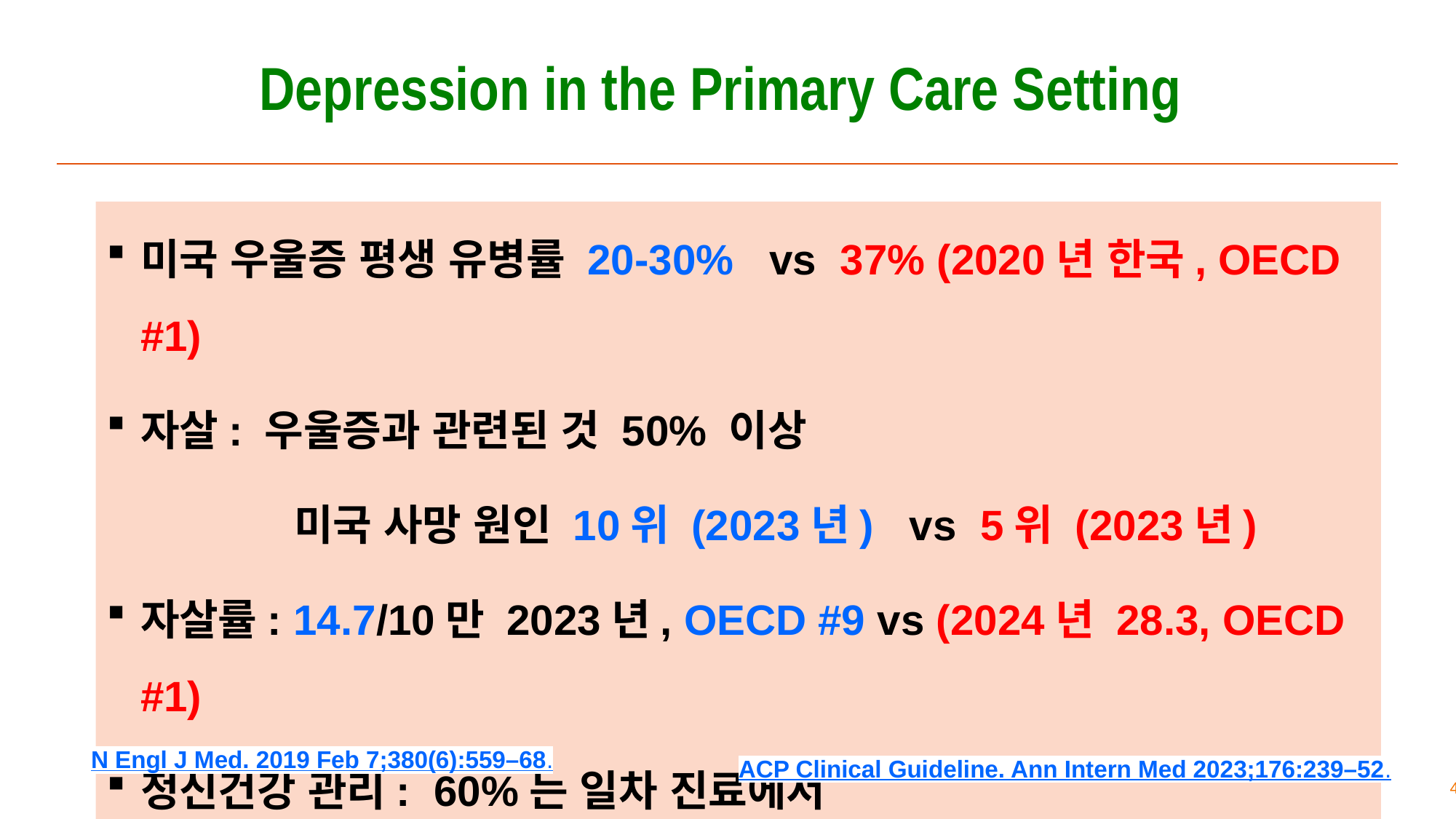

# Depression in the Primary Care Setting
미국 우울증 평생 유병률 20-30%   vs  37% (2020년 한국, OECD #1)
자살: 우울증과 관련된 것 50% 이상
               미국 사망 원인 10위 (2023년)   vs  5위 (2023년)
자살률: 14.7/10만 2023년, OECD #9 vs (2024년 28.3, OECD #1)
정신건강 관리:  60%는 일차 진료에서
N Engl J Med. 2019 Feb 7;380(6):559–68.
ACP Clinical Guideline. Ann Intern Med 2023;176:239–52.